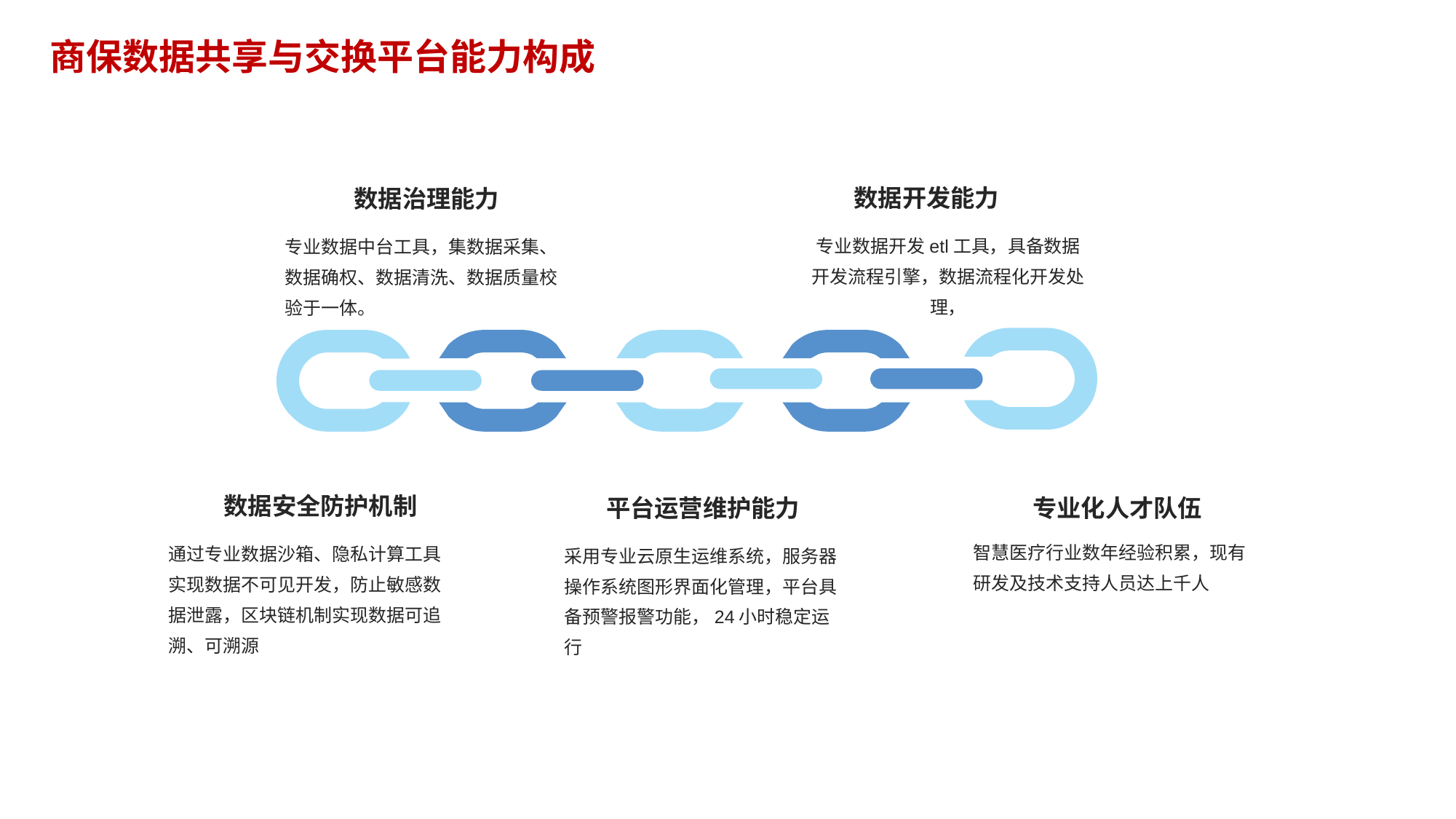

商保数据共享与交换平台能力构成

数据开发能力
数据治理能力
专业数据开发etl工具，具备数据开发流程引擎，数据流程化开发处理，
专业数据中台工具，集数据采集、数据确权、数据清洗、数据质量校验于一体。

数据安全防护机制
专业化人才队伍
平台运营维护能力
智慧医疗行业数年经验积累，现有研发及技术支持人员达上千人
通过专业数据沙箱、隐私计算工具实现数据不可见开发，防止敏感数据泄露，区块链机制实现数据可追溯、可溯源
采用专业云原生运维系统，服务器操作系统图形界面化管理，平台具备预警报警功能，24小时稳定运行